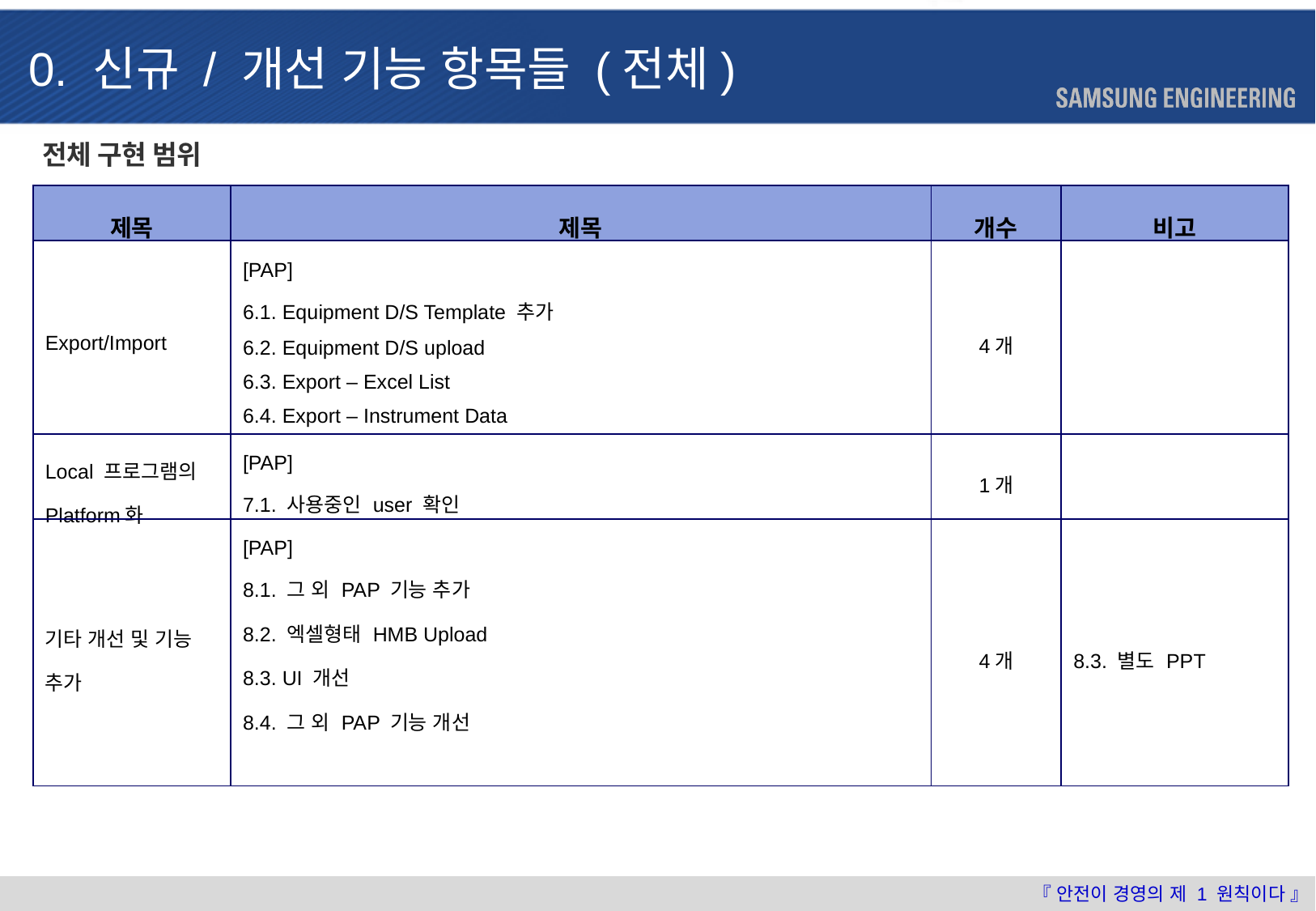

0. 신규 / 개선 기능 항목들 (전체)
전체 구현 범위
| 제목 | 제목 | 개수 | 비고 |
| --- | --- | --- | --- |
| Export/Import | [PAP] 6.1. Equipment D/S Template 추가 6.2. Equipment D/S upload 6.3. Export – Excel List 6.4. Export – Instrument Data | 4개 |  |
| Local 프로그램의 Platform화 | [PAP] 7.1. 사용중인 user 확인 | 1개 |  |
| 기타 개선 및 기능 추가 | [PAP] 8.1. 그 외 PAP 기능 추가 8.2. 엑셀형태 HMB Upload 8.3. UI 개선 8.4. 그 외 PAP 기능 개선 | 4개 | 8.3. 별도 PPT |